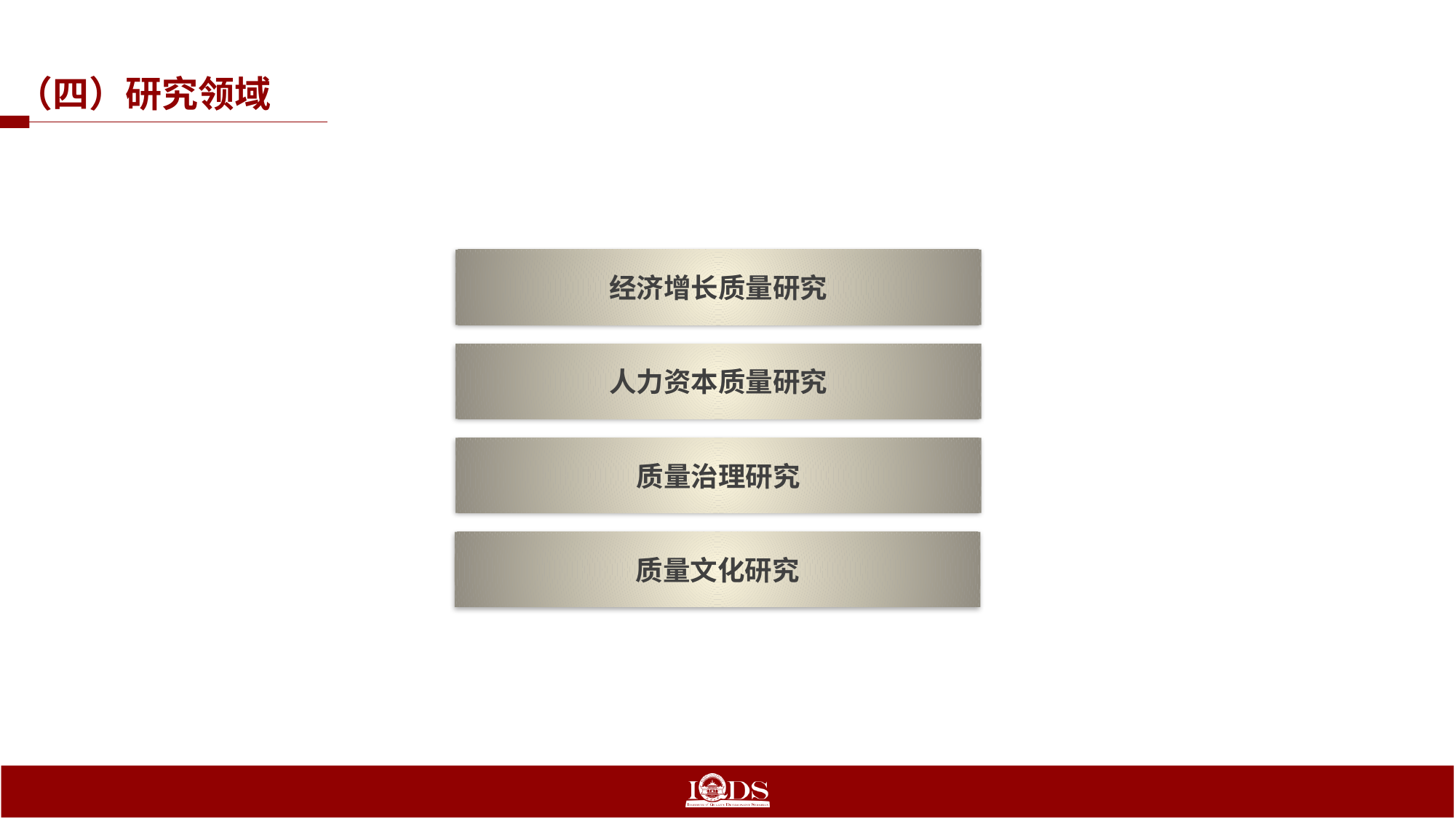

（四）研究领域

经济增长质量研究
人力资本质量研究
质量治理研究
质量文化研究